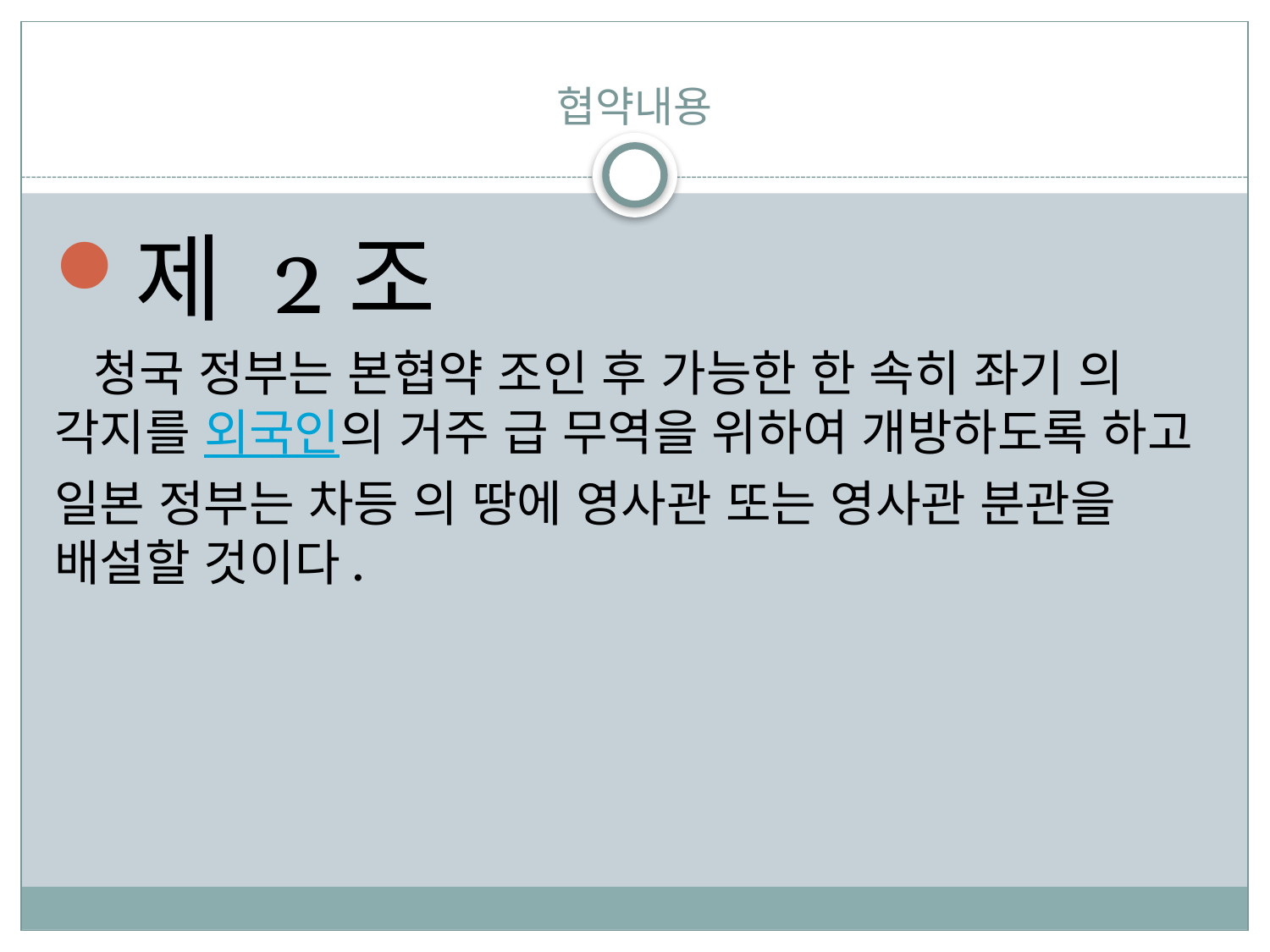

# 협약내용
제 2조
  청국 정부는 본협약 조인 후 가능한 한 속히 좌기 의 각지를 외국인의 거주 급 무역을 위하여 개방하도록 하고 일본 정부는 차등 의 땅에 영사관 또는 영사관 분관을 배설할 것이다.